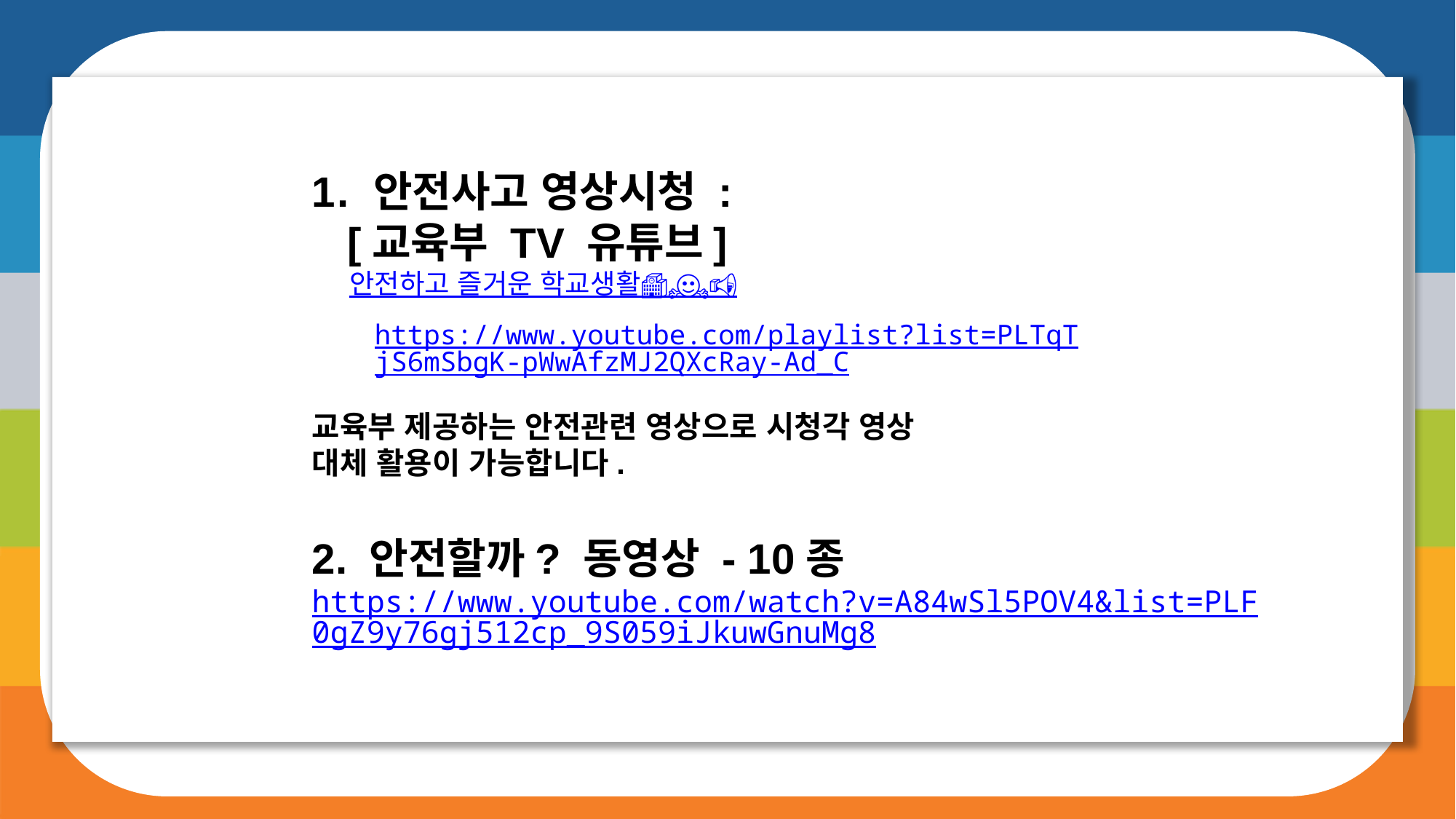

안전사고 영상시청 :
   [교육부 TV 유튜브]
     안전하고 즐거운 학교생활🏫🤗📢

교육부 제공하는 안전관련 영상으로 시청각 영상
대체 활용이 가능합니다.

2. 안전할까? 동영상 - 10종
https://www.youtube.com/watch?v=A84wSl5POV4&list=PLF0gZ9y76gj512cp_9S059iJkuwGnuMg8

https://www.youtube.com/playlist?list=PLTqTjS6mSbgK-pWwAfzMJ2QXcRay-Ad_C